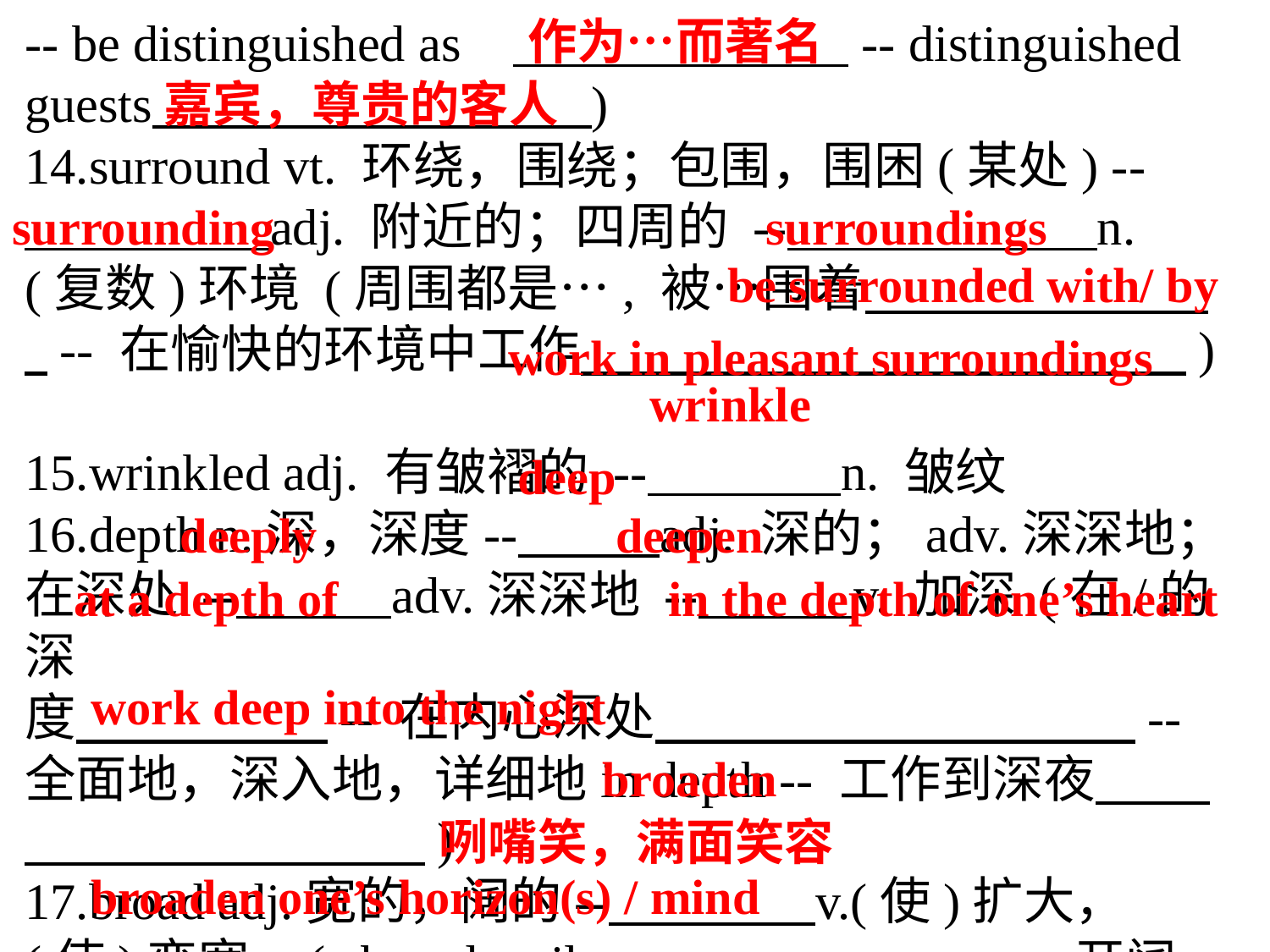

作为…而著名
-- be distinguished as                               -- distinguished guests                                  )
14.surround vt. 环绕，围绕；包围，围困(某处) --
                   adj. 附近的；四周的 --                        n. (复数)环境 (周围都是…, 被…围着                                 -- 在愉快的环境中工作                                                     )
15.wrinkled adj. 有皱褶的 --               n. 皱纹
16.depth n.深，深度--           adj. 深的；adv.深深地；在深处 --            adv.深深地 --            v. 加深 (在/的深
度                      -- 在内心深处                                          -- 全面地，深入地，详细地in depth -- 工作到深夜                                              )
17.broad adj.宽的，阔的--                v.(使)扩大，(使)变宽-- (a broad smile                                -- 开阔视野                                                          )
嘉宾，尊贵的客人
surrounding
surroundings
be surrounded with/ by
work in pleasant surroundings
wrinkle
deep
deeply
deepen
at a depth of
in the depth of one’s heart
work deep into the night
broaden
咧嘴笑，满面笑容
broaden one’s horizon(s) / mind